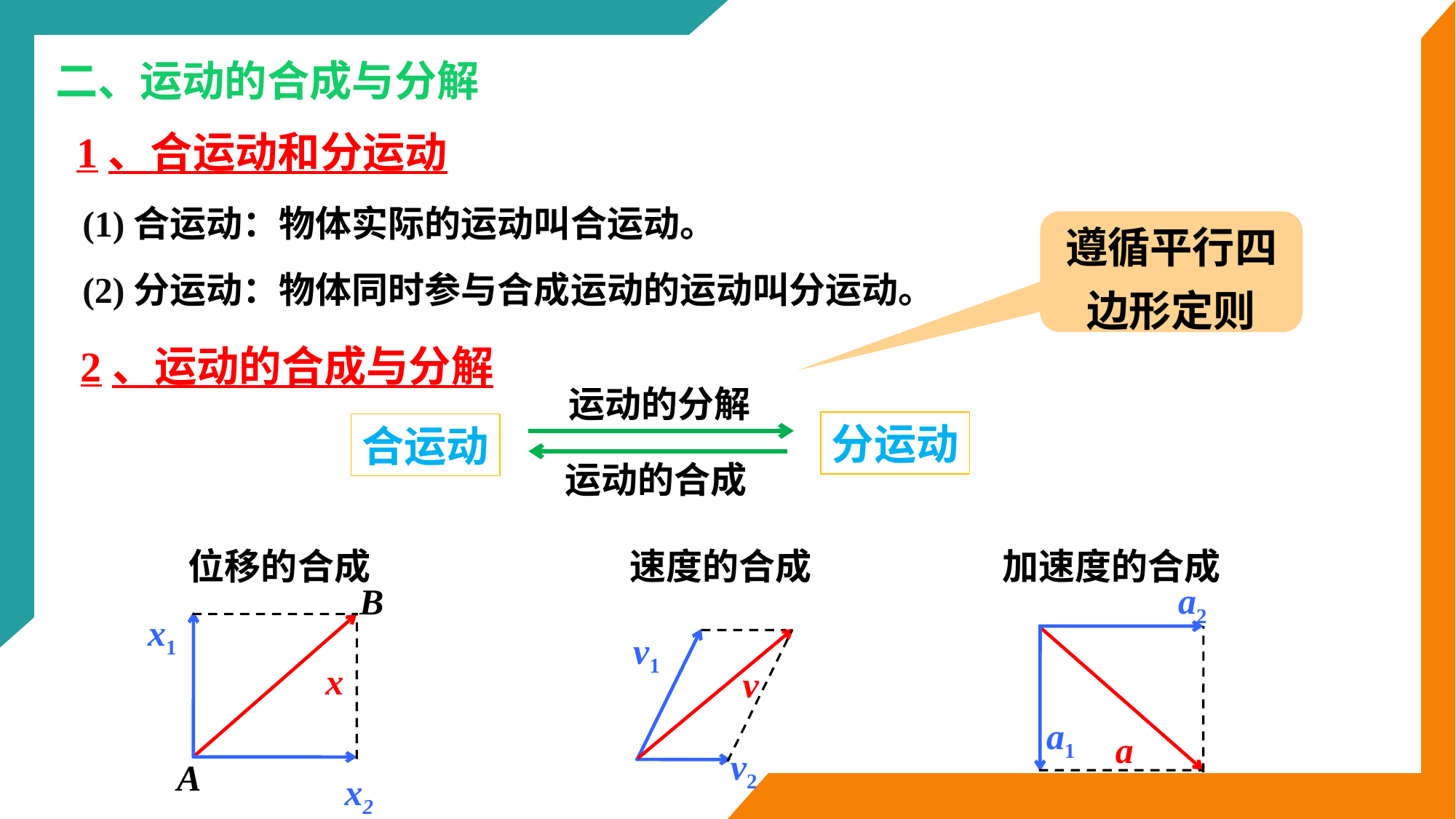

二、运动的合成与分解
1、合运动和分运动
(1)合运动：物体实际的运动叫合运动。
遵循平行四边形定则
(2)分运动：物体同时参与合成运动的运动叫分运动。
2、运动的合成与分解
运动的分解
分运动
合运动
运动的合成
位移的合成
速度的合成
加速度的合成
a2

a1

a

B
x1

x
A

x2

v1

v

v2